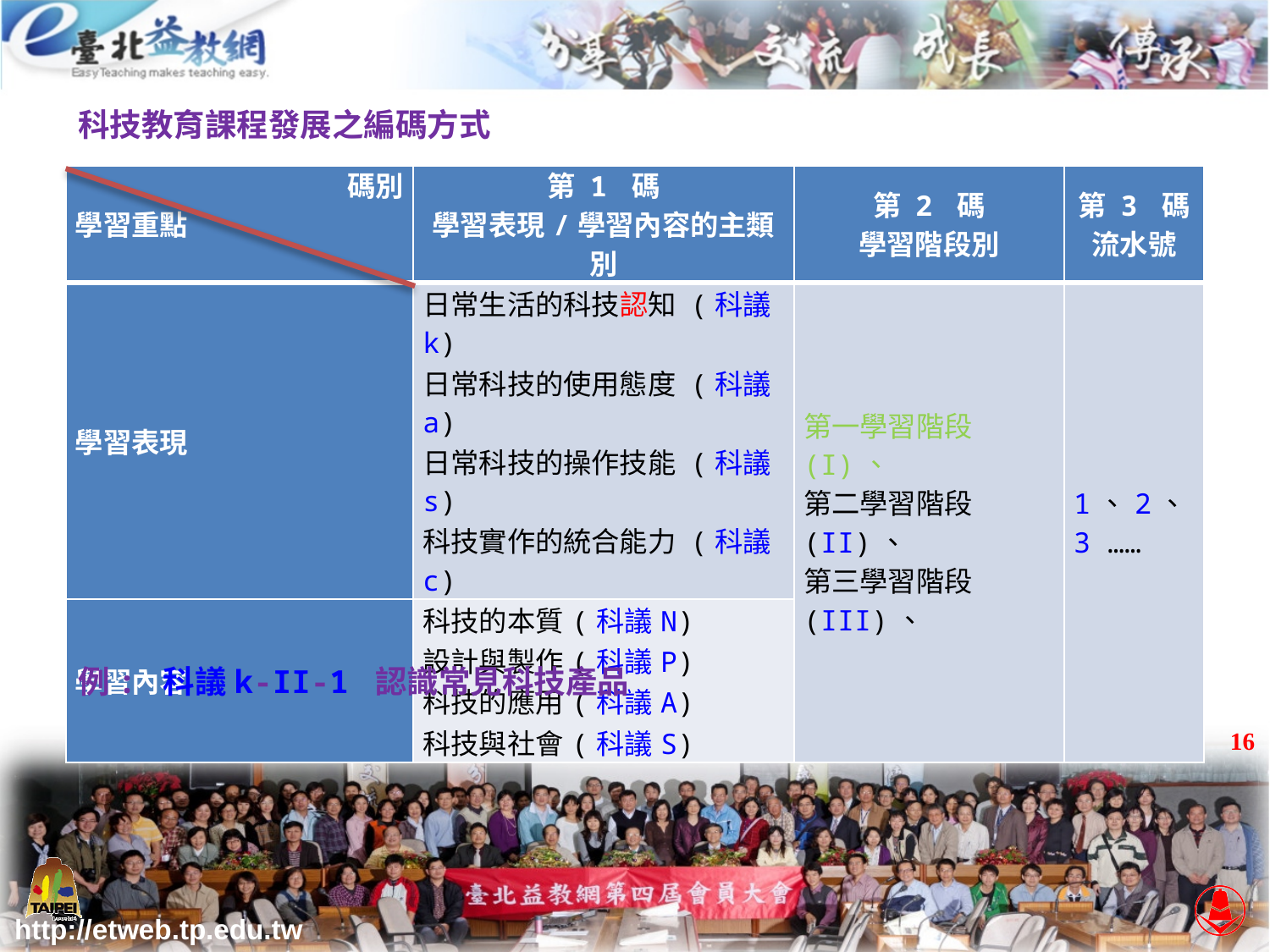

科技教育課程發展之編碼方式
| 碼別 學習重點 | 第 1 碼 學習表現/學習內容的主類別 | 第 2 碼 學習階段別 | 第 3 碼 流水號 |
| --- | --- | --- | --- |
| 學習表現 | 日常生活的科技認知 (科議k) 日常科技的使用態度 (科議a) 日常科技的操作技能 (科議s) 科技實作的統合能力 (科議c) | 第一學習階段(I)、 第二學習階段(II)、 第三學習階段(III)、 | 1、2、3 …… |
| 學習內容 | 科技的本質(科議N) 設計與製作(科議P) 科技的應用(科議A) 科技與社會(科議S) |  |  |
例: 科議k-II-1 認識常見科技產品
16